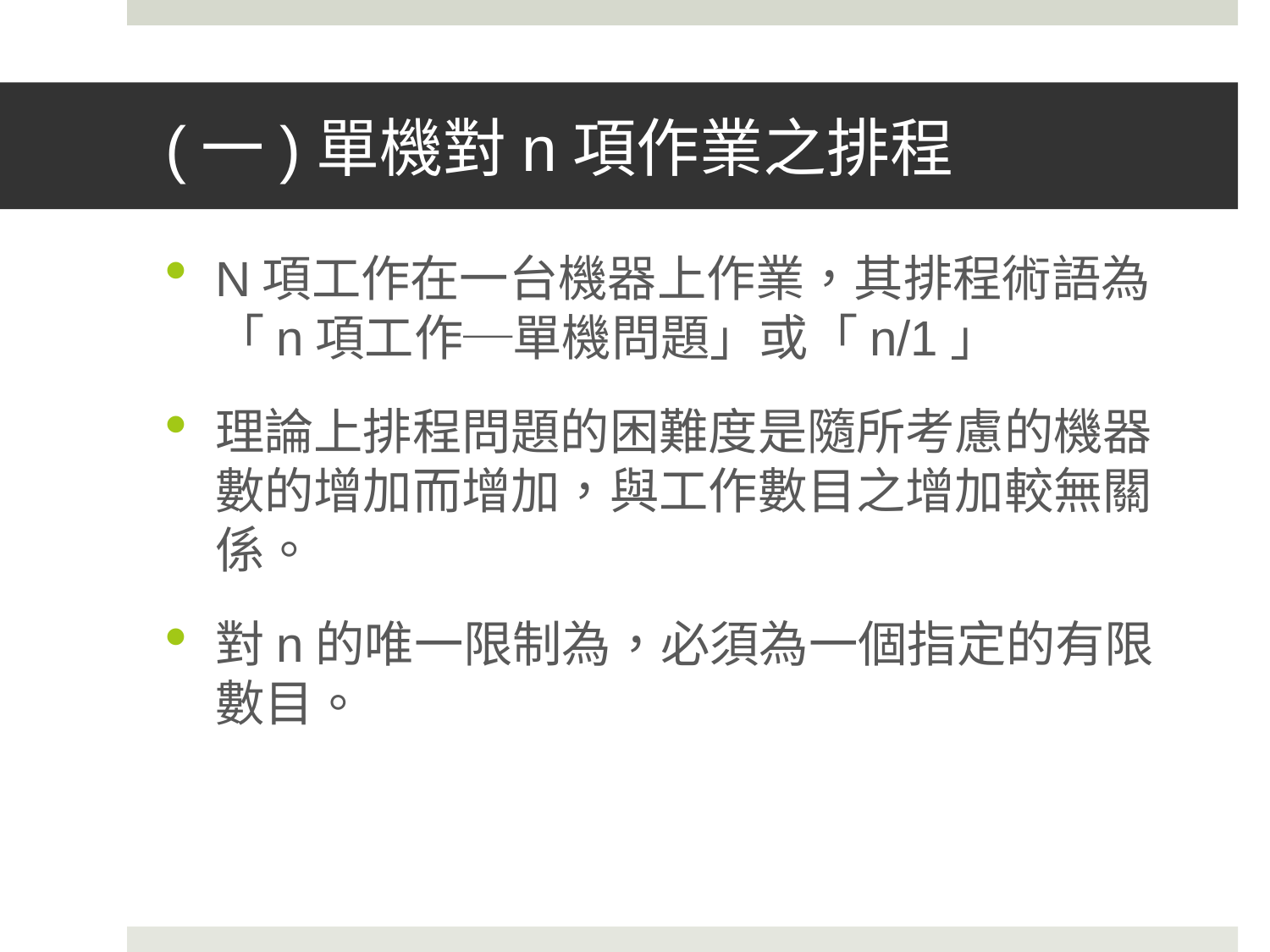

# (一)單機對n項作業之排程
N項工作在一台機器上作業，其排程術語為「n項工作─單機問題」或「n/1」
理論上排程問題的困難度是隨所考慮的機器數的增加而增加，與工作數目之增加較無關係。
對n的唯一限制為，必須為一個指定的有限數目。